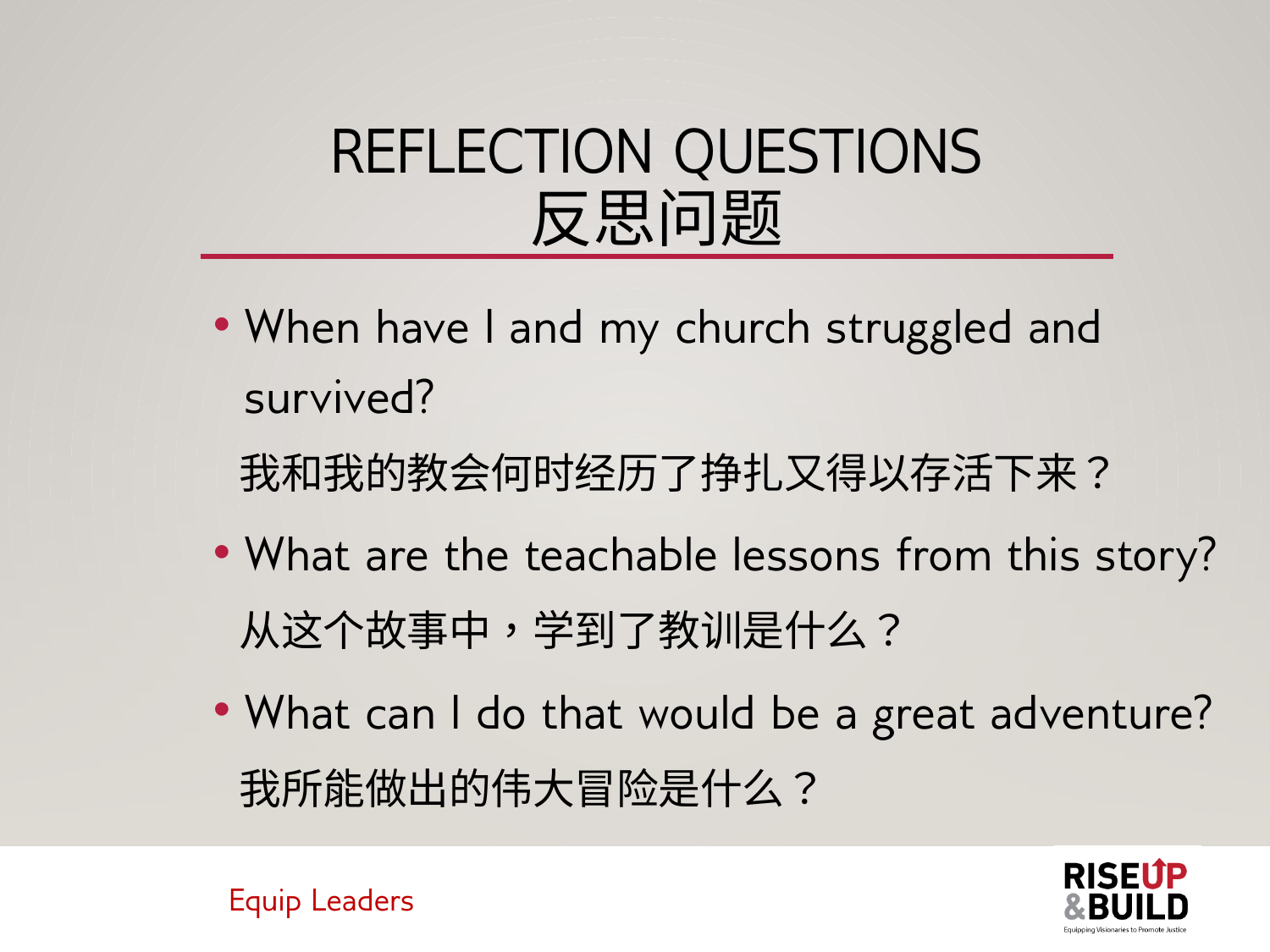

# Reflection QUESTIONS 反思问题
When have I and my church struggled and survived?
  我和我的教会何时经历了挣扎又得以存活下来？
What are the teachable lessons from this story?
  从这个故事中，学到了教训是什么？
What can I do that would be a great adventure?
  我所能做出的伟大冒险是什么？

Equip Leaders